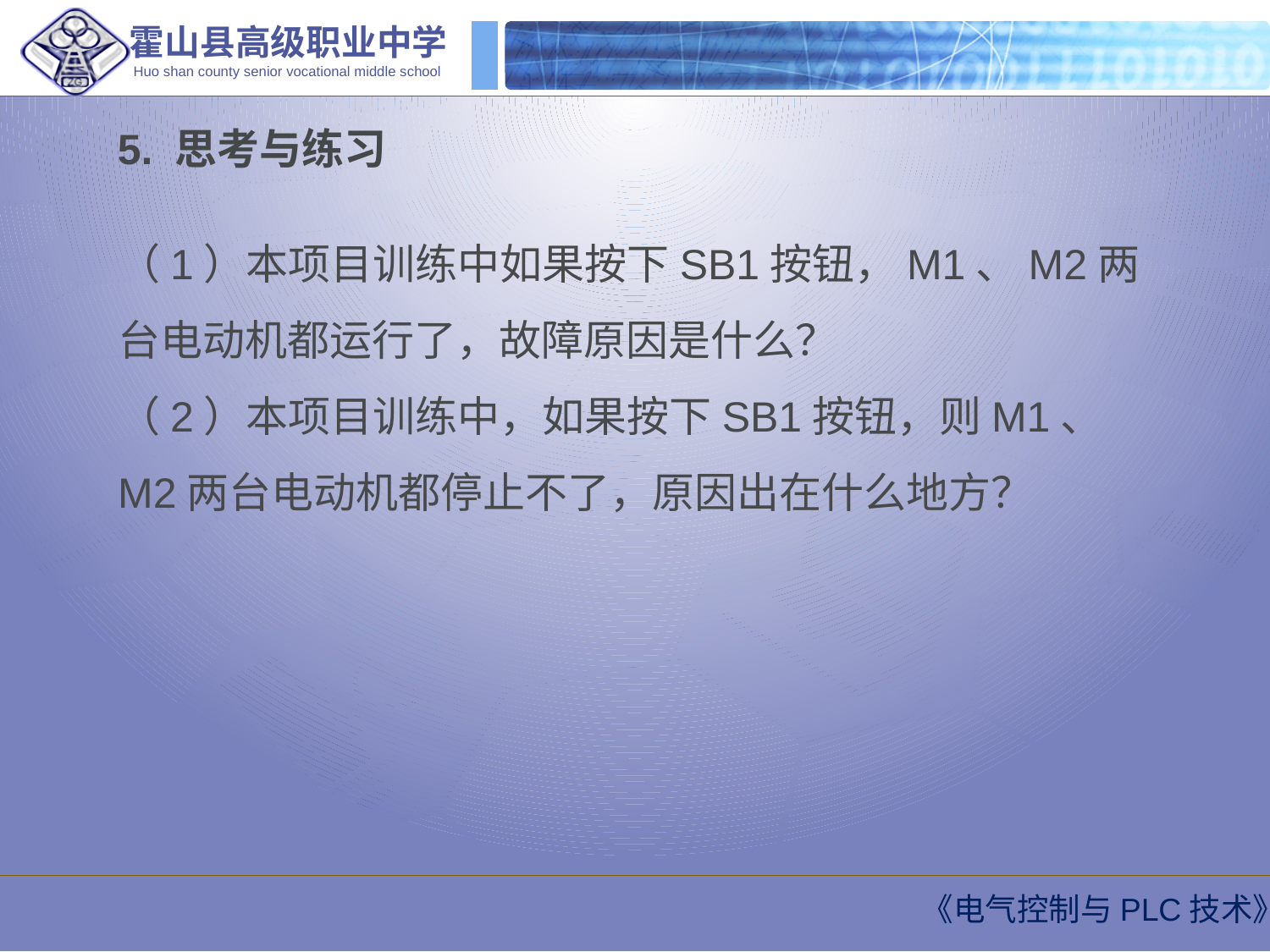

5. 思考与练习
（1）本项目训练中如果按下SB1按钮，M1、M2两台电动机都运行了，故障原因是什么？
（2）本项目训练中，如果按下SB1按钮，则M1、M2两台电动机都停止不了，原因出在什么地方？